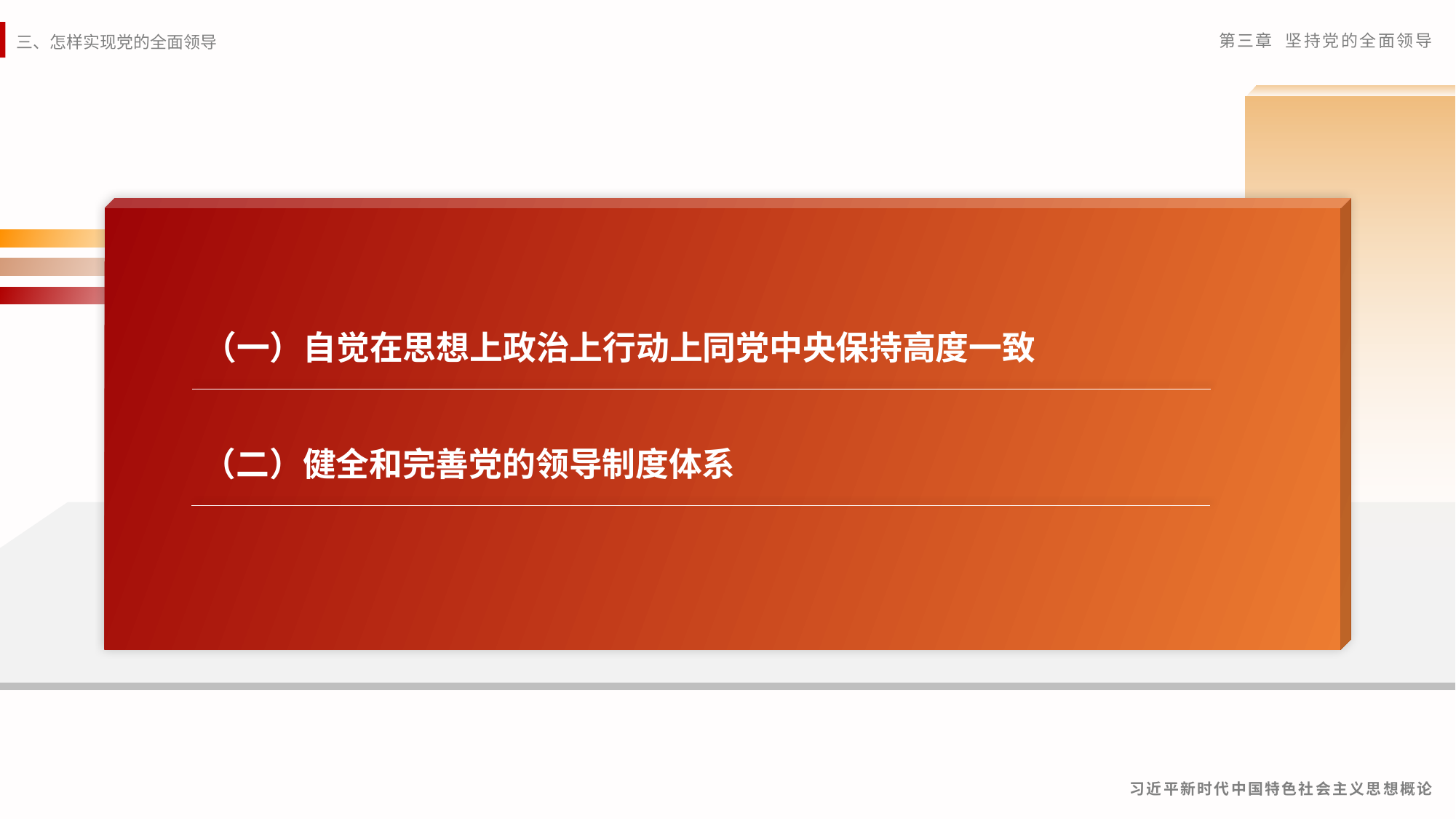

（一）自觉在思想上政治上行动上同党中央保持高度一致
（二）健全和完善党的领导制度体系